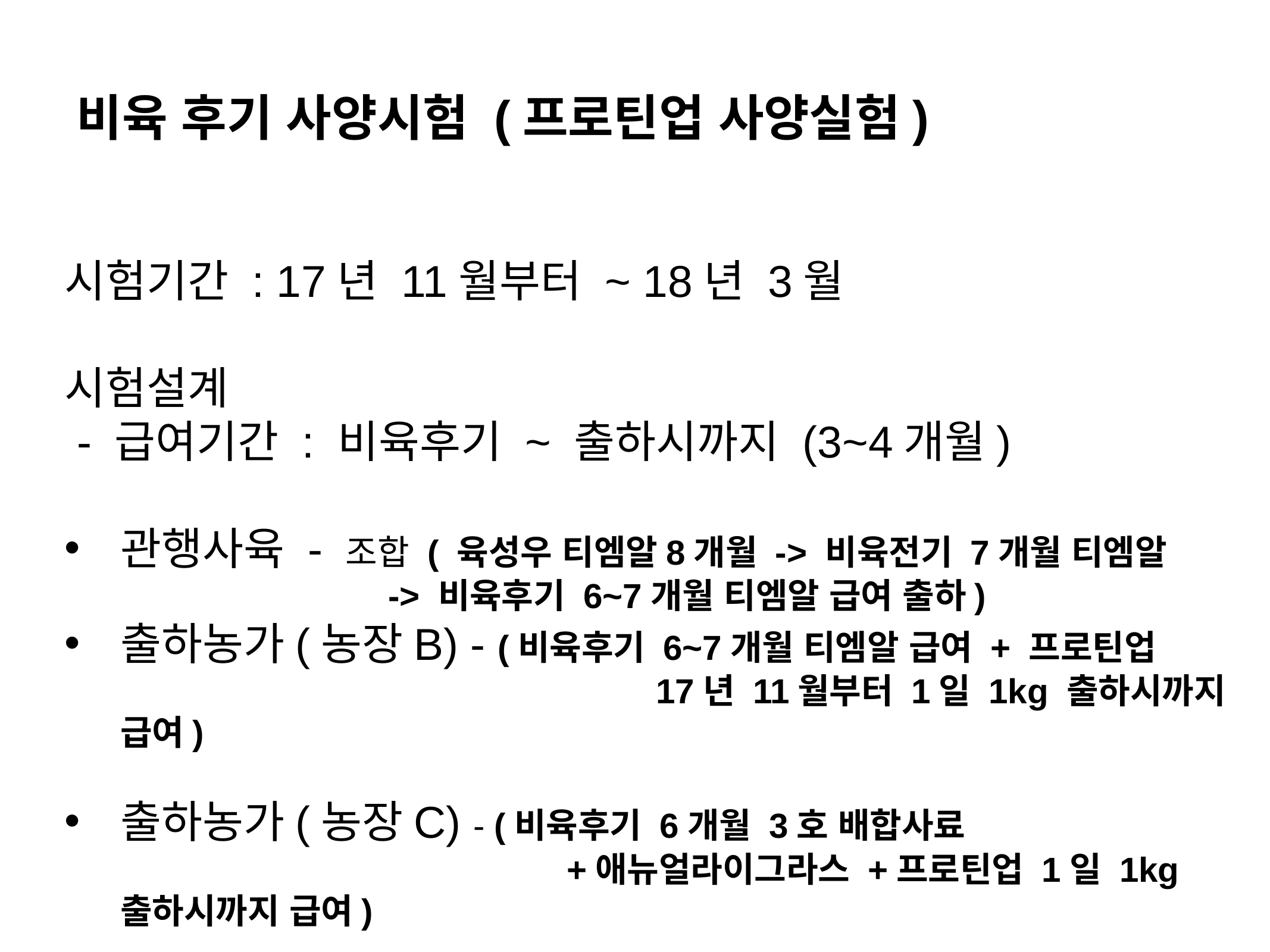

비육 후기 사양시험 (프로틴업 사양실험)
시험기간 : 17년 11월부터 ~ 18년 3월

시험설계
 - 급여기간 : 비육후기 ~ 출하시까지 (3~4개월)

관행사육 - 조합 ( 육성우 티엠알8개월 -> 비육전기 7개월 티엠알 				-> 비육후기 6~7개월 티엠알 급여 출하)
출하농가(농장B) - (비육후기 6~7개월 티엠알 급여 + 프로틴업 							17년 11월부터 1일 1kg 출하시까지 급여)

출하농가(농장C) - (비육후기 6개월 3호 배합사료 								+애뉴얼라이그라스 +프로틴업 1일 1kg 출하시까지 급여)